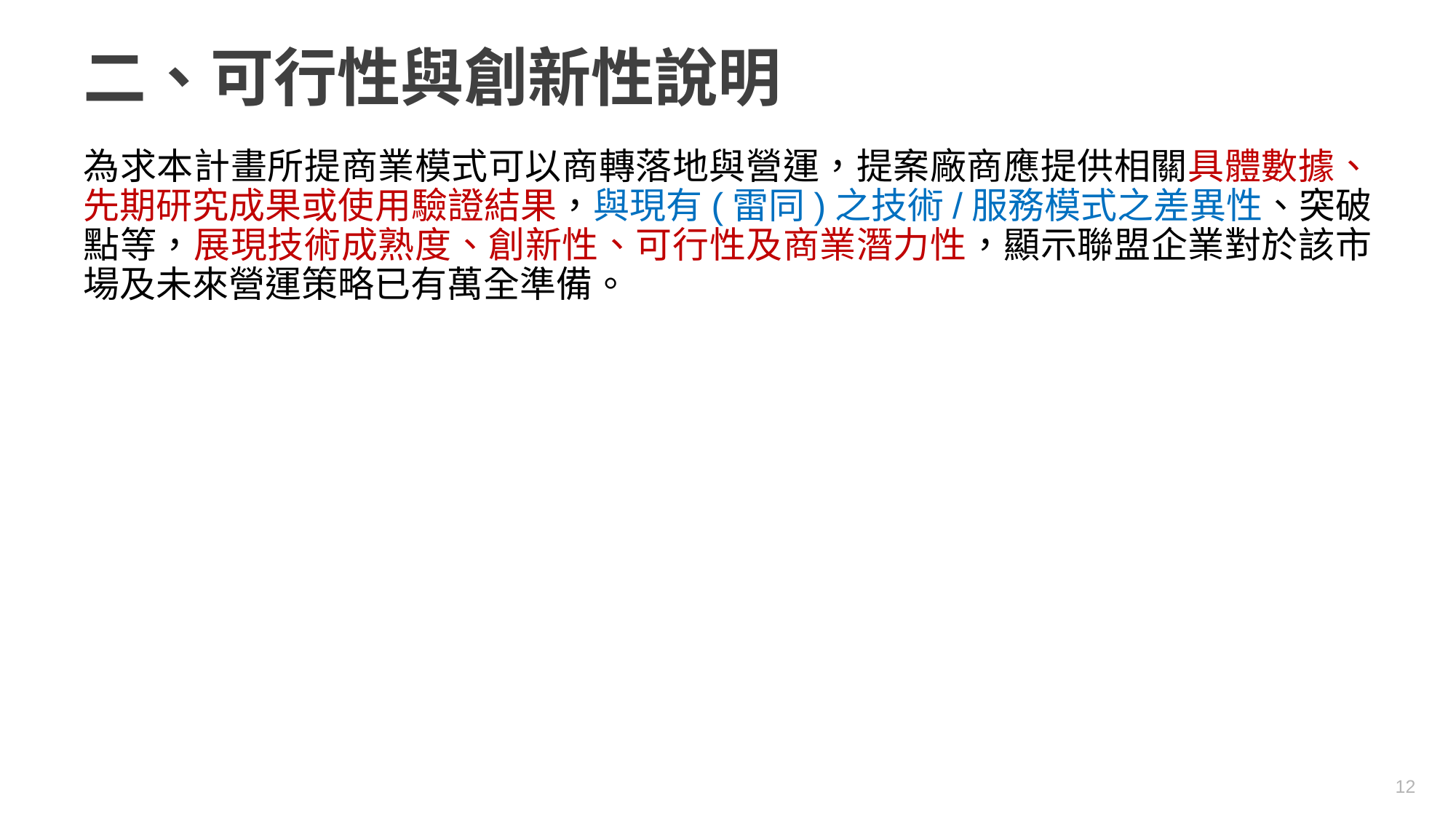

# 二、可行性與創新性說明
為求本計畫所提商業模式可以商轉落地與營運，提案廠商應提供相關具體數據、先期研究成果或使用驗證結果，與現有(雷同)之技術/服務模式之差異性、突破點等，展現技術成熟度、創新性、可行性及商業潛力性，顯示聯盟企業對於該市場及未來營運策略已有萬全準備。

12